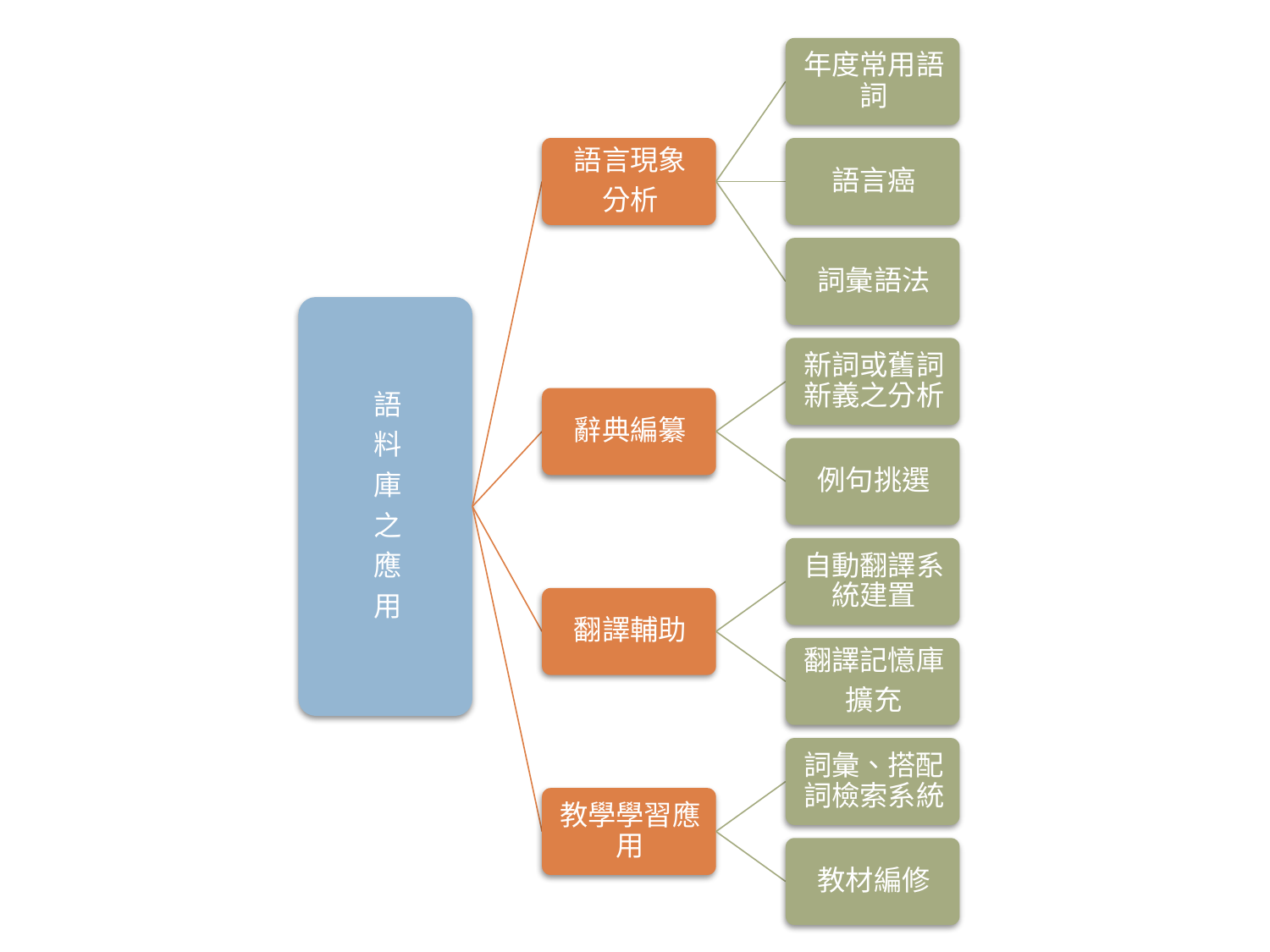

語
料
庫
之
應
用

語言現象
分析

年度常用語詞

語言癌

詞彙語法

辭典編纂

新詞或舊詞新義之分析

例句挑選

翻譯輔助

自動翻譯系統建置

翻譯記憶庫
擴充

教學學習應用

詞彙、搭配詞檢索系統

教材編修